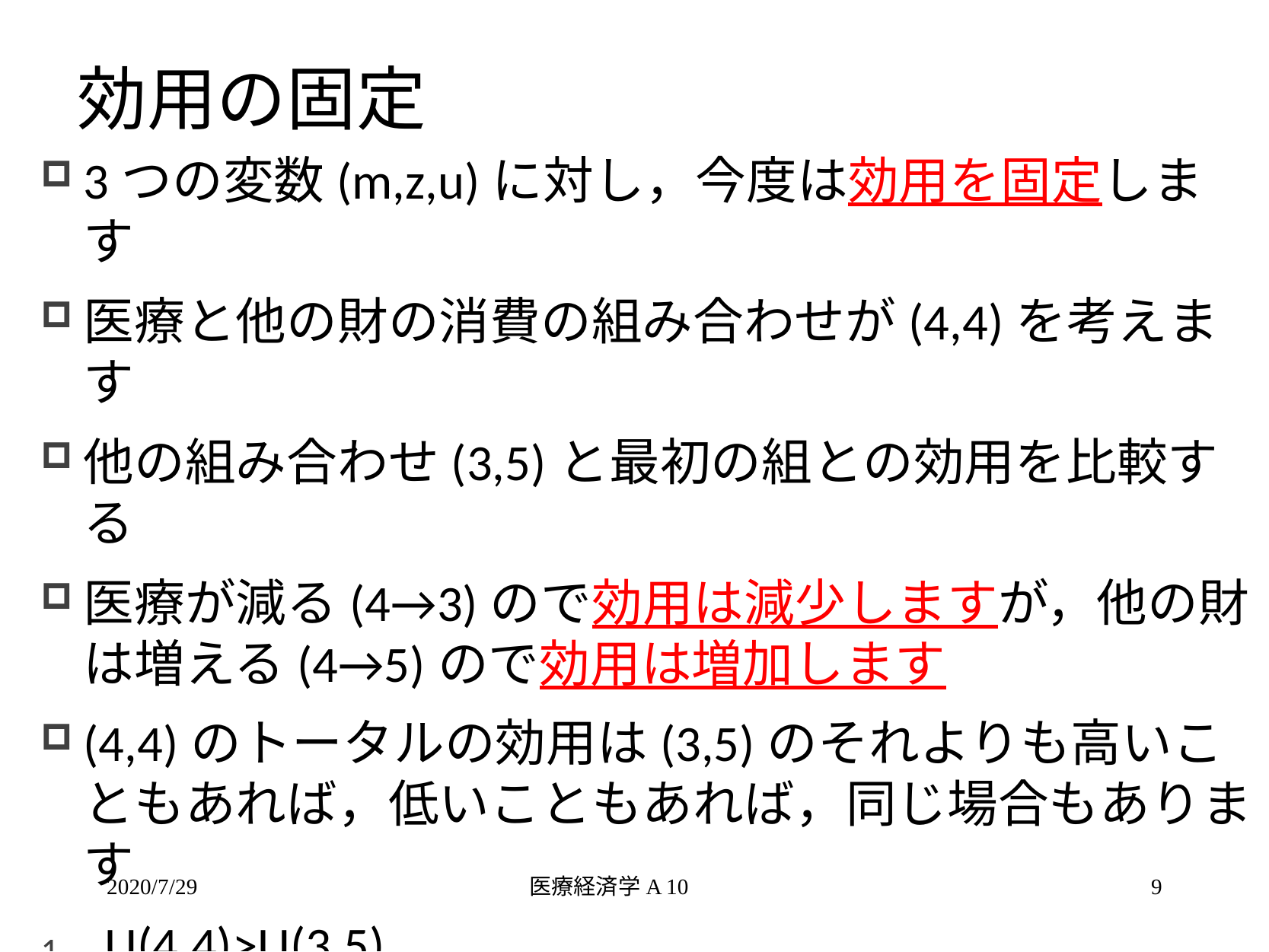

# 効用の固定
3つの変数(m,z,u)に対し，今度は効用を固定します
医療と他の財の消費の組み合わせが(4,4)を考えます
他の組み合わせ(3,5)と最初の組との効用を比較する
医療が減る(4→3)ので効用は減少しますが，他の財は増える(4→5)ので効用は増加します
(4,4)のトータルの効用は(3,5)のそれよりも高いこともあれば，低いこともあれば，同じ場合もあります
U(4,4)>U(3,5)
U(4,4)<U(3,5)
U(4,4)=U(3,5)

2020/7/29
医療経済学A 10
9